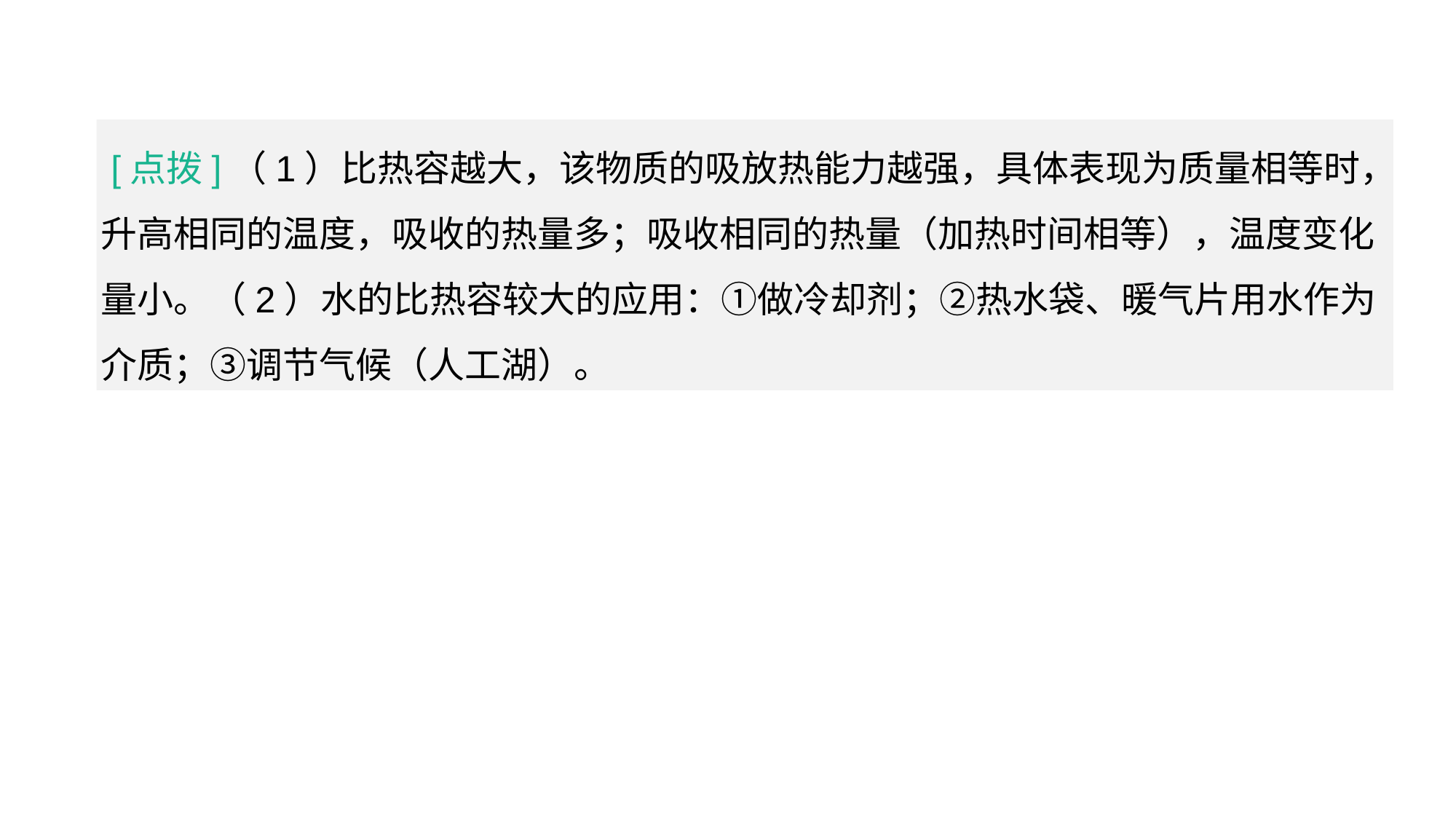

[点拨]（1）比热容越大，该物质的吸放热能力越强，具体表现为质量相等时，升高相同的温度，吸收的热量多；吸收相同的热量（加热时间相等），温度变化量小。（2）水的比热容较大的应用：①做冷却剂；②热水袋、暖气片用水作为介质；③调节气候（人工湖）。
教材梳理 夯实基础